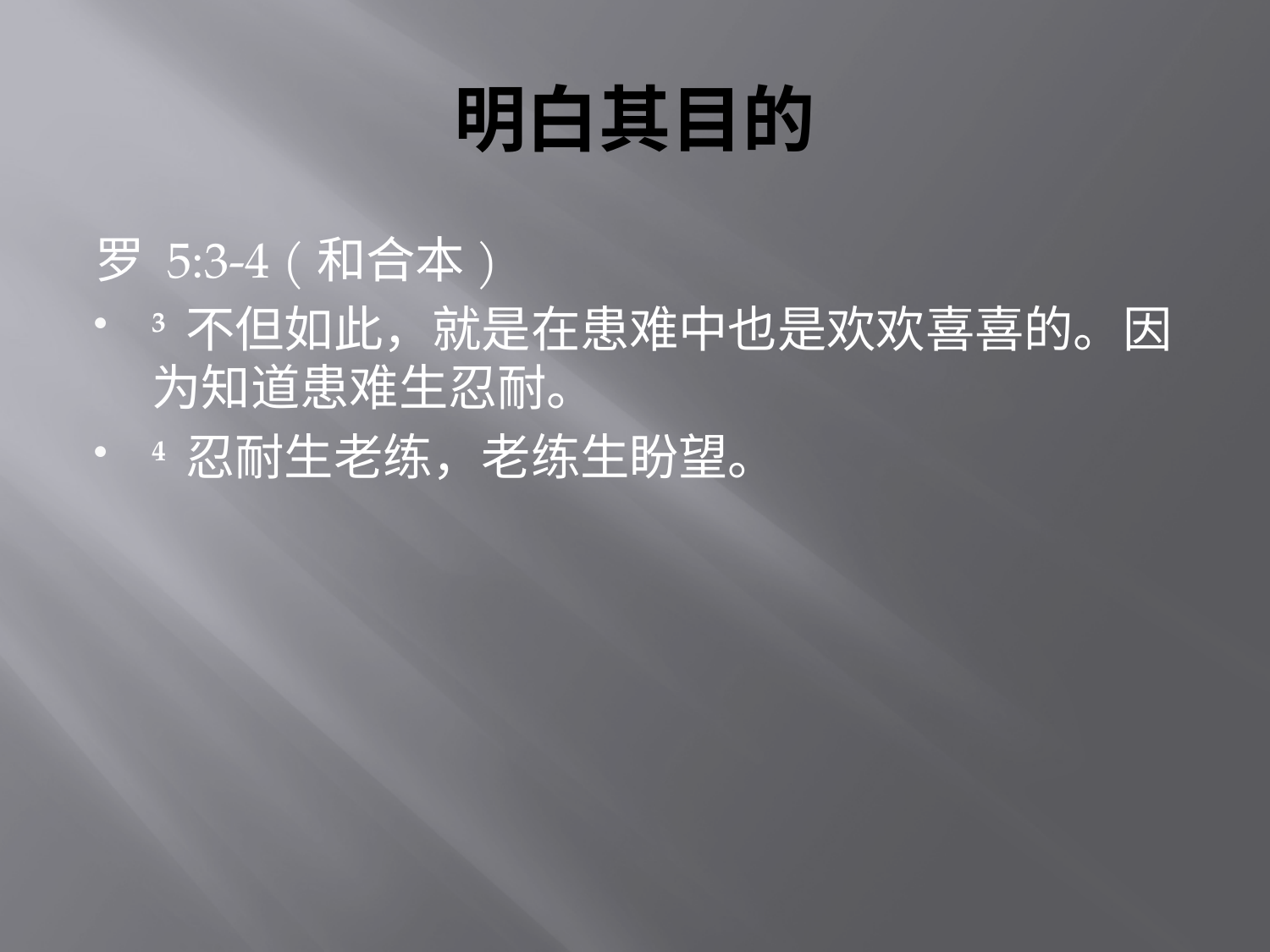

# 明白其目的
罗 5:3-4 (和合本)
3 不但如此，就是在患难中也是欢欢喜喜的。因为知道患难生忍耐。
4 忍耐生老练，老练生盼望。